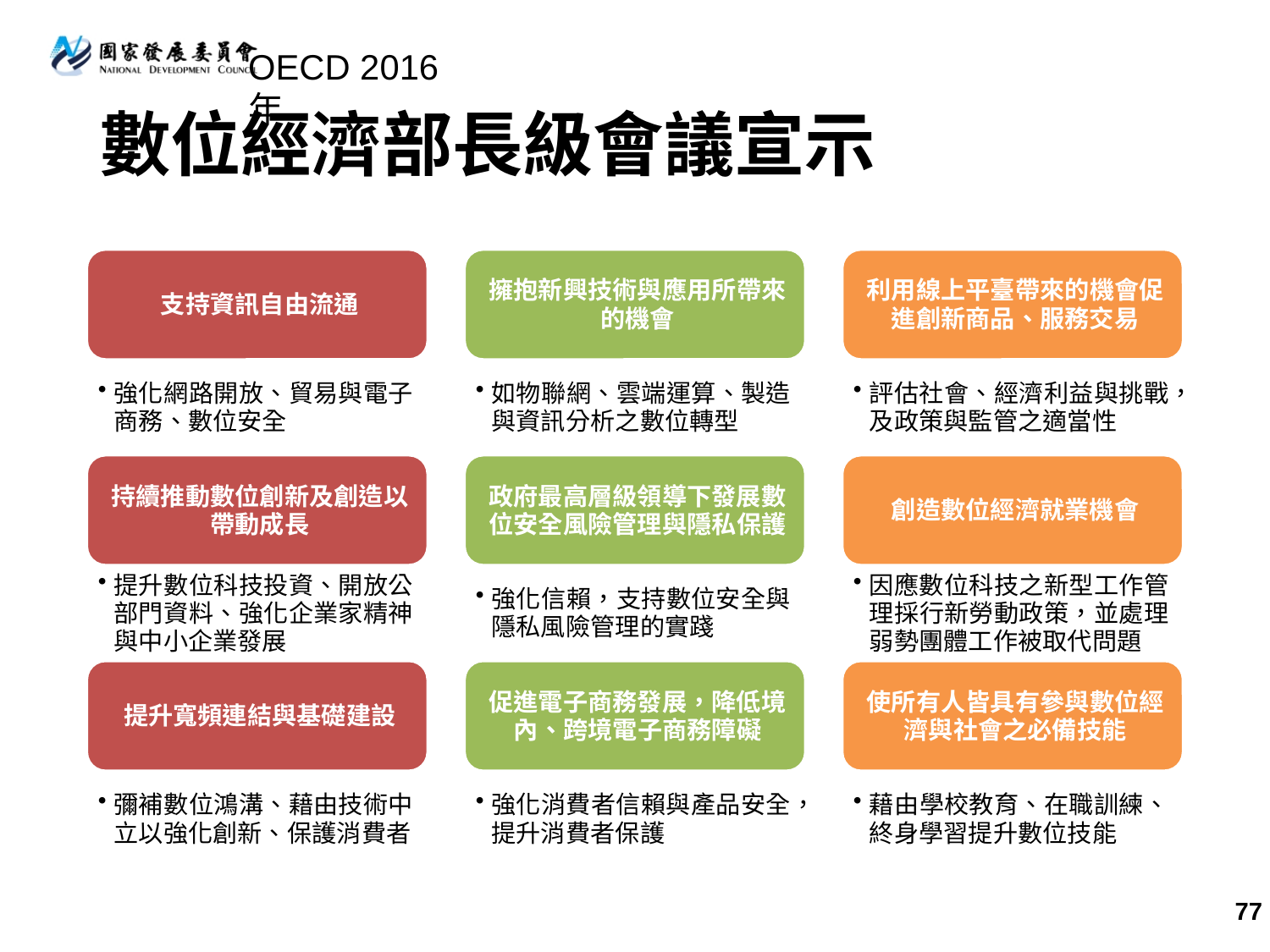

# 數位經濟部長級會議宣示
OECD 2016 年
支持資訊自由流通
強化網路開放、貿易與電子商務、數位安全
持續推動數位創新及創造以帶動成長
提升數位科技投資、開放公部門資料、強化企業家精神與中小企業發展
提升寬頻連結與基礎建設
彌補數位鴻溝、藉由技術中立以強化創新、保護消費者
擁抱新興技術與應用所帶來的機會
如物聯網、雲端運算、製造與資訊分析之數位轉型
政府最高層級領導下發展數位安全風險管理與隱私保護
強化信賴，支持數位安全與隱私風險管理的實踐
促進電子商務發展，降低境內、跨境電子商務障礙
強化消費者信賴與產品安全，提升消費者保護
利用線上平臺帶來的機會促進創新商品、服務交易
評估社會、經濟利益與挑戰，及政策與監管之適當性
創造數位經濟就業機會
因應數位科技之新型工作管理採行新勞動政策，並處理弱勢團體工作被取代問題
使所有人皆具有參與數位經濟與社會之必備技能
藉由學校教育、在職訓練、終身學習提升數位技能
77